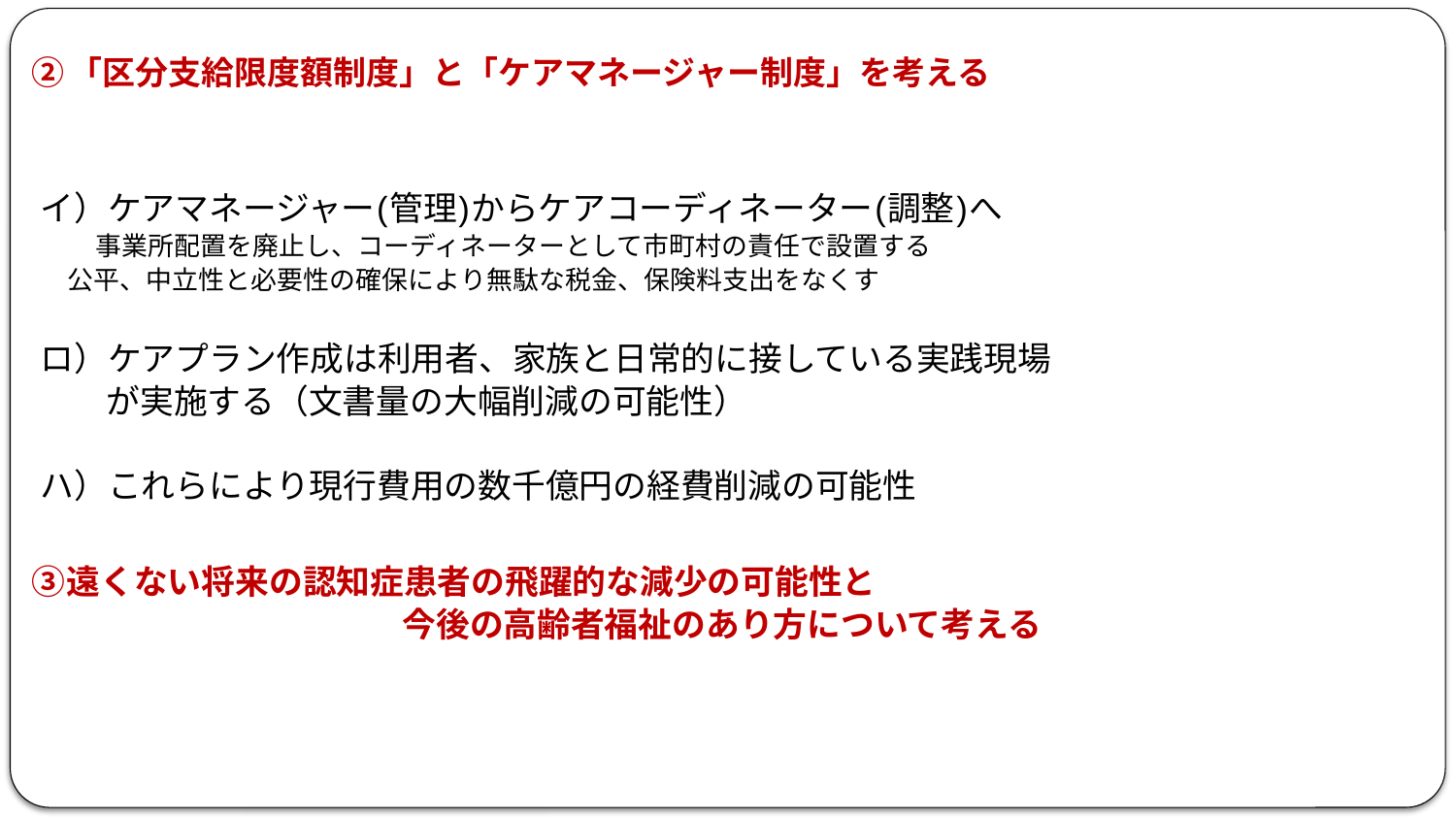

# ②「区分支給限度額制度」と「ケアマネージャー制度」を考える
 イ）ケアマネージャー(管理)からケアコーディネーター(調整)へ
　　　　　　  事業所配置を廃止し、コーディネーターとして市町村の責任で設置する
      公平、中立性と必要性の確保により無駄な税金、保険料支出をなくす

 ロ）ケアプラン作成は利用者、家族と日常的に接している実践現場
　　 が実施する（文書量の大幅削減の可能性）

 ハ）これらにより現行費用の数千億円の経費削減の可能性

③遠くない将来の認知症患者の飛躍的な減少の可能性と
　　　　　　　　　　　今後の高齢者福祉のあり方について考える